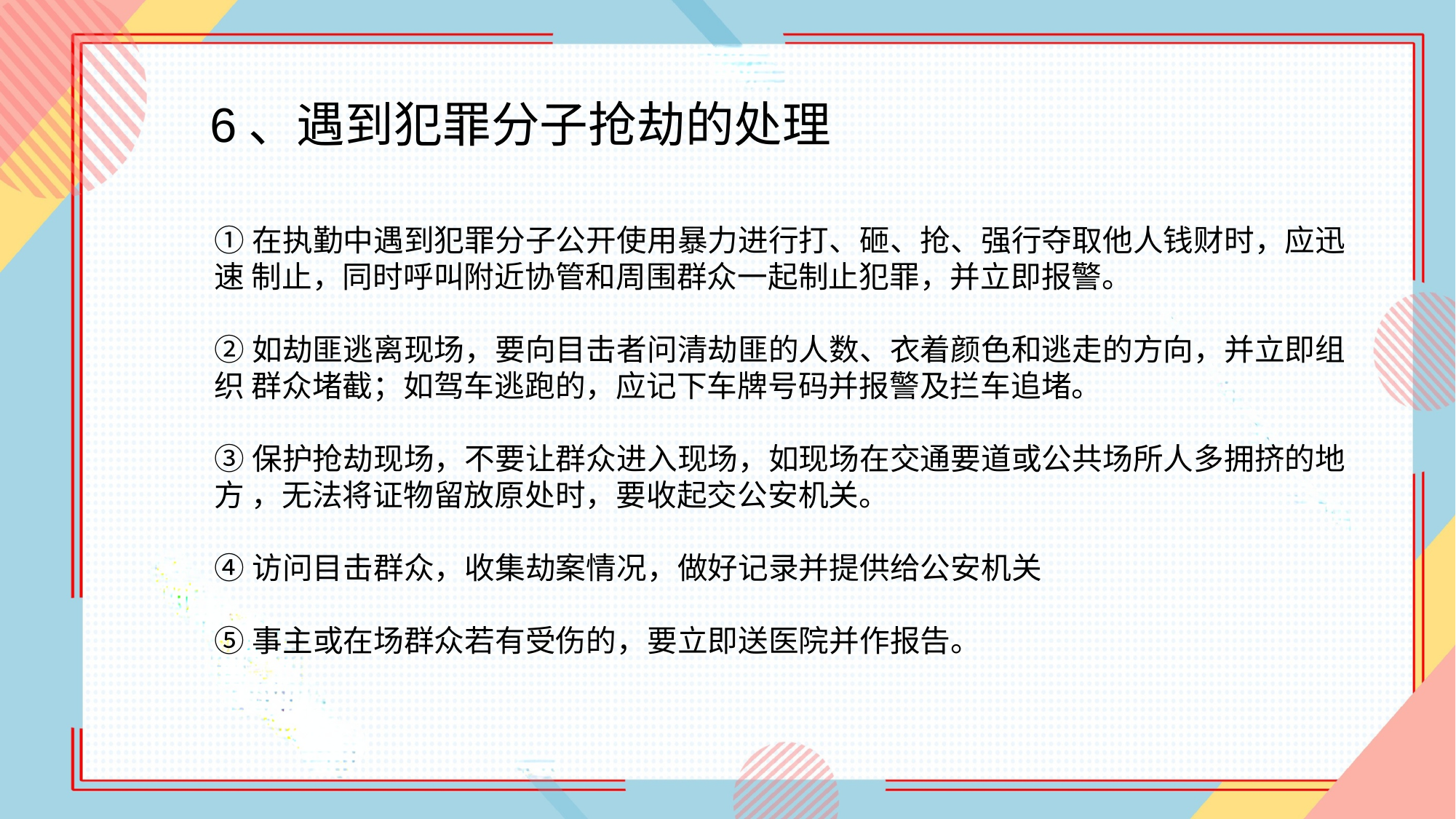

6、遇到犯罪分子抢劫的处理
①在执勤中遇到犯罪分子公开使用暴力进行打、砸、抢、强行夺取他人钱财时，应迅速 制止，同时呼叫附近协管和周围群众一起制止犯罪，并立即报警。

②如劫匪逃离现场，要向目击者问清劫匪的人数、衣着颜色和逃走的方向，并立即组织 群众堵截；如驾车逃跑的，应记下车牌号码并报警及拦车追堵。
③保护抢劫现场，不要让群众进入现场，如现场在交通要道或公共场所人多拥挤的地方 ，无法将证物留放原处时，要收起交公安机关。

④访问目击群众，收集劫案情况，做好记录并提供给公安机关

⑤事主或在场群众若有受伤的，要立即送医院并作报告。